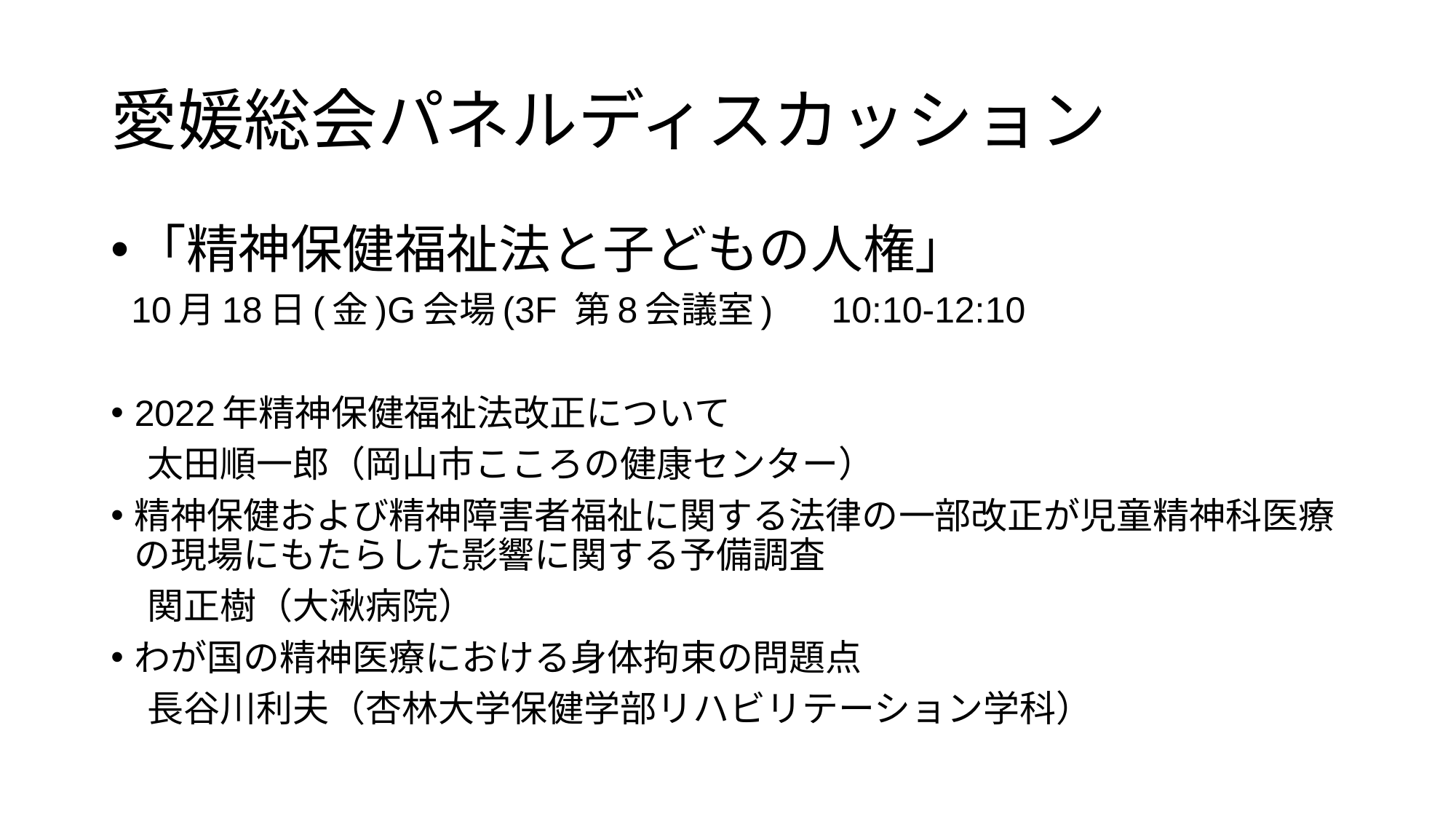

# 愛媛総会パネルディスカッション
「精神保健福祉法と子どもの人権」
  10月18日(金)G会場(3F 第8会議室)　 10:10-12:10

2022年精神保健福祉法改正について
　太田順一郎（岡山市こころの健康センター）
精神保健および精神障害者福祉に関する法律の一部改正が児童精神科医療の現場にもたらした影響に関する予備調査
　関正樹（大湫病院）
わが国の精神医療における身体拘束の問題点
　長谷川利夫（杏林大学保健学部リハビリテーション学科）